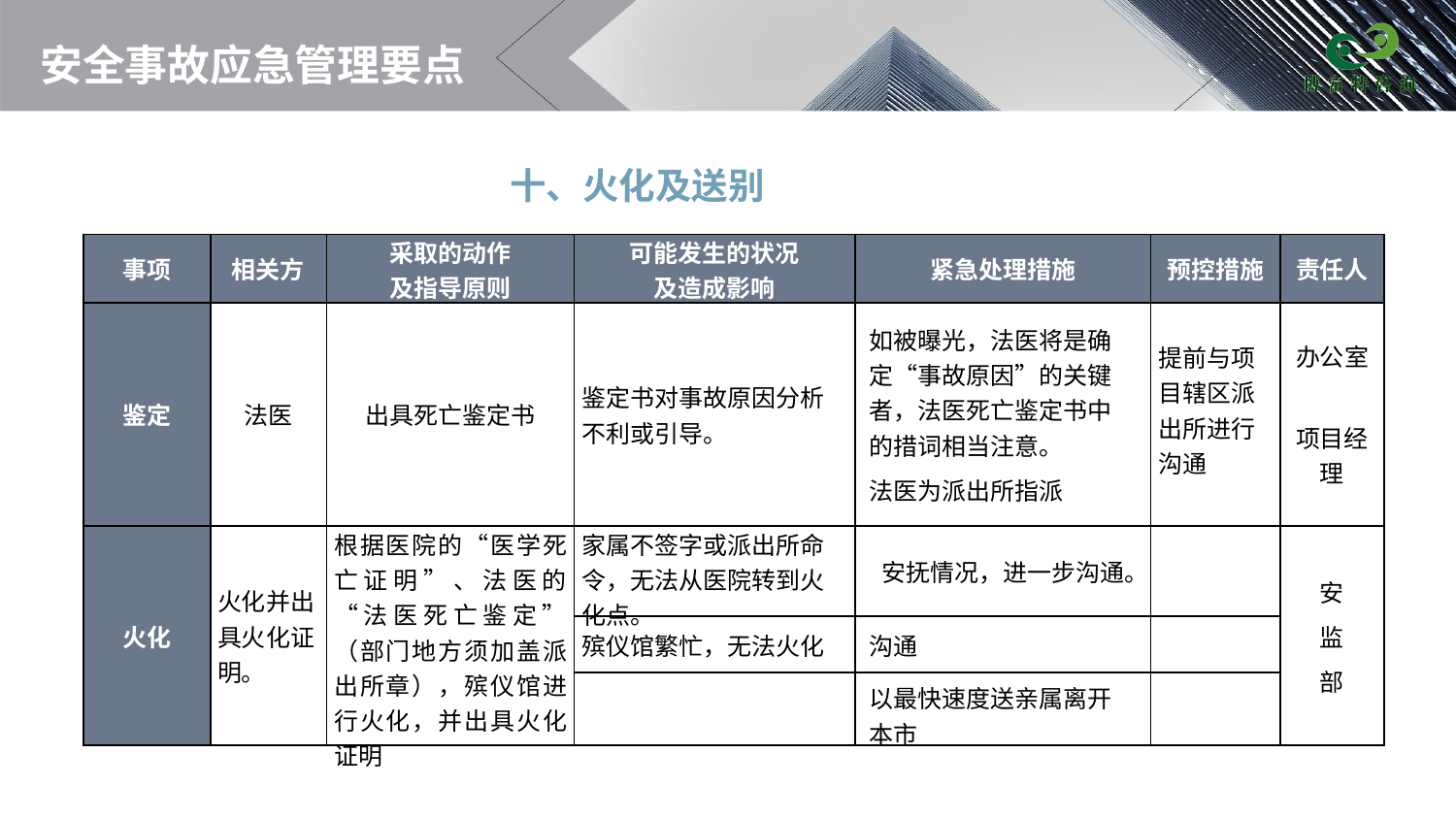

# 安全事故应急管理要点
十、火化及送别
| 事项 | 相关方 | 采取的动作 及指导原则 | 可能发生的状况 及造成影响 | 紧急处理措施 | 预控措施 | 责任人 |
| --- | --- | --- | --- | --- | --- | --- |
| 鉴定 | 法医 | 出具死亡鉴定书 | 鉴定书对事故原因分析不利或引导。 | 如被曝光，法医将是确定“事故原因”的关键者，法医死亡鉴定书中的措词相当注意。 法医为派出所指派 | 提前与项目辖区派出所进行沟通 | 办公室 项目经理 |
| 火化 | 火化并出具火化证明。 | 根据医院的“医学死亡证明”、法医的“法医死亡鉴定”（部门地方须加盖派出所章），殡仪馆进行火化，并出具火化证明 | 家属不签字或派出所命令，无法从医院转到火化点。 | 安抚情况，进一步沟通。 |  | 安 监 部 |
|  |  |  | 殡仪馆繁忙，无法火化 | 沟通 |  |  |
|  |  |  |  | 以最快速度送亲属离开本市 |  |  |